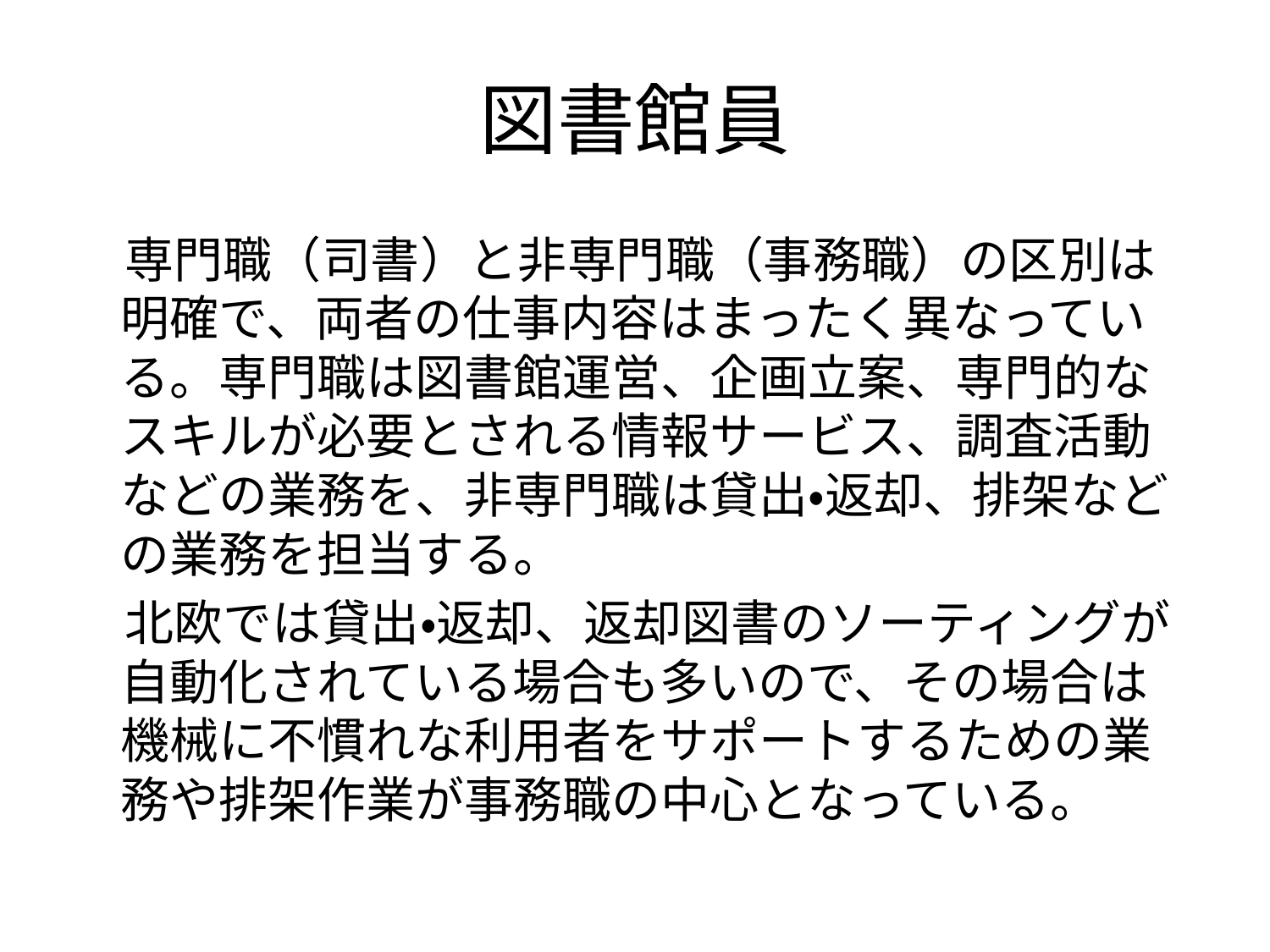

# 図書館員
　専門職（司書）と非専門職（事務職）の区別は明確で、両者の仕事内容はまったく異なっている。専門職は図書館運営、企画立案、専門的なスキルが必要とされる情報サービス、調査活動などの業務を、非専門職は貸出・返却、排架などの業務を担当する。
　北欧では貸出・返却、返却図書のソーティングが自動化されている場合も多いので、その場合は機械に不慣れな利用者をサポートするための業務や排架作業が事務職の中心となっている。